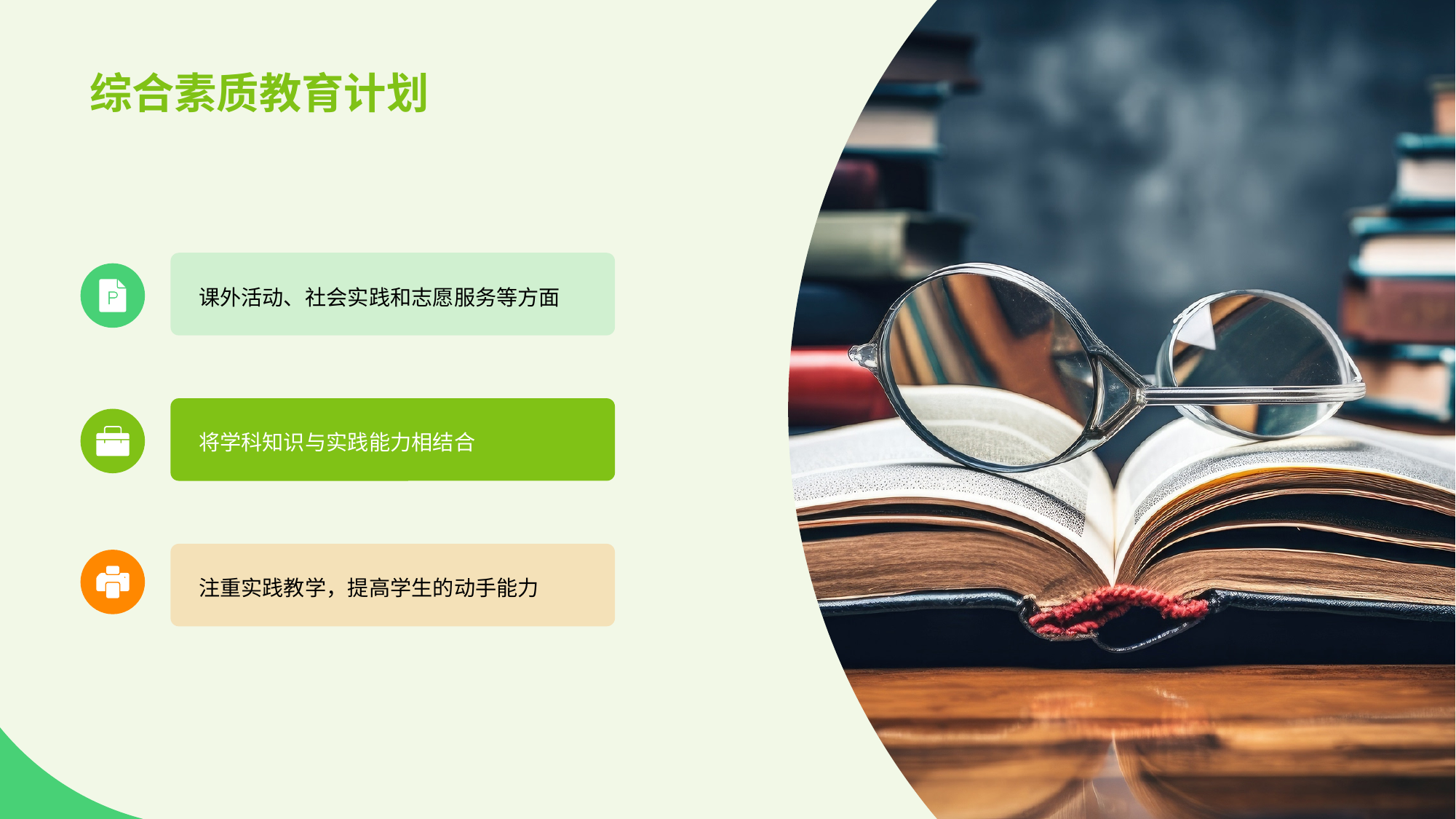

# 综合素质教育计划

课外活动、社会实践和志愿服务等方面

将学科知识与实践能力相结合

注重实践教学，提高学生的动手能力